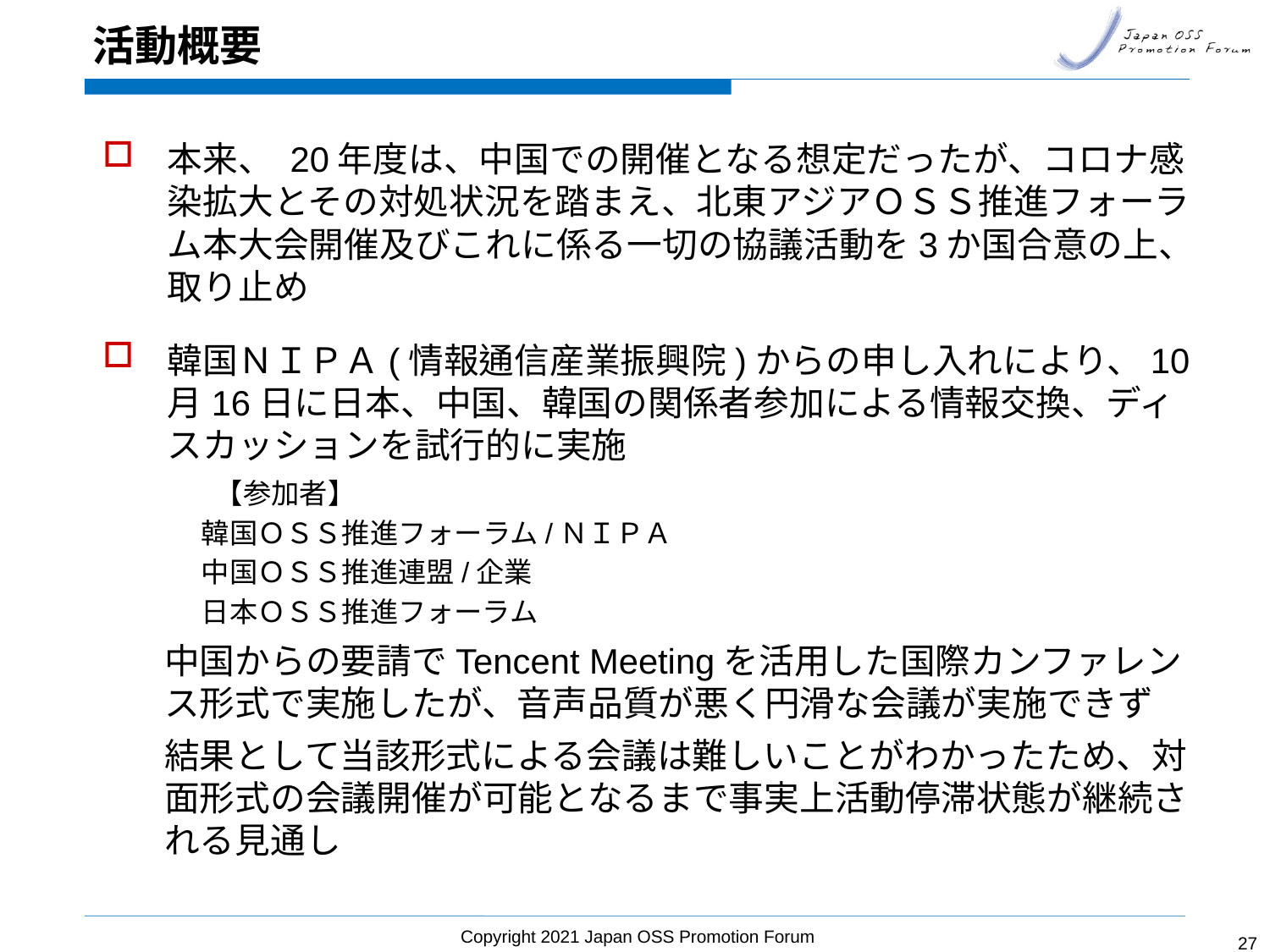

# 活動概要
本来、 20年度は、中国での開催となる想定だったが、コロナ感染拡大とその対処状況を踏まえ、北東アジアＯＳＳ推進フォーラム本大会開催及びこれに係る一切の協議活動を3か国合意の上、取り止め
韓国ＮＩＰＡ(情報通信産業振興院)からの申し入れにより、10月16日に日本、中国、韓国の関係者参加による情報交換、ディスカッションを試行的に実施
　　　　【参加者】
韓国ＯＳＳ推進フォーラム/ＮＩＰＡ
中国ＯＳＳ推進連盟/企業
日本ＯＳＳ推進フォーラム
中国からの要請でTencent Meetingを活用した国際カンファレンス形式で実施したが、音声品質が悪く円滑な会議が実施できず
結果として当該形式による会議は難しいことがわかったため、対面形式の会議開催が可能となるまで事実上活動停滞状態が継続される見通し
Copyright 2021 Japan OSS Promotion Forum
27